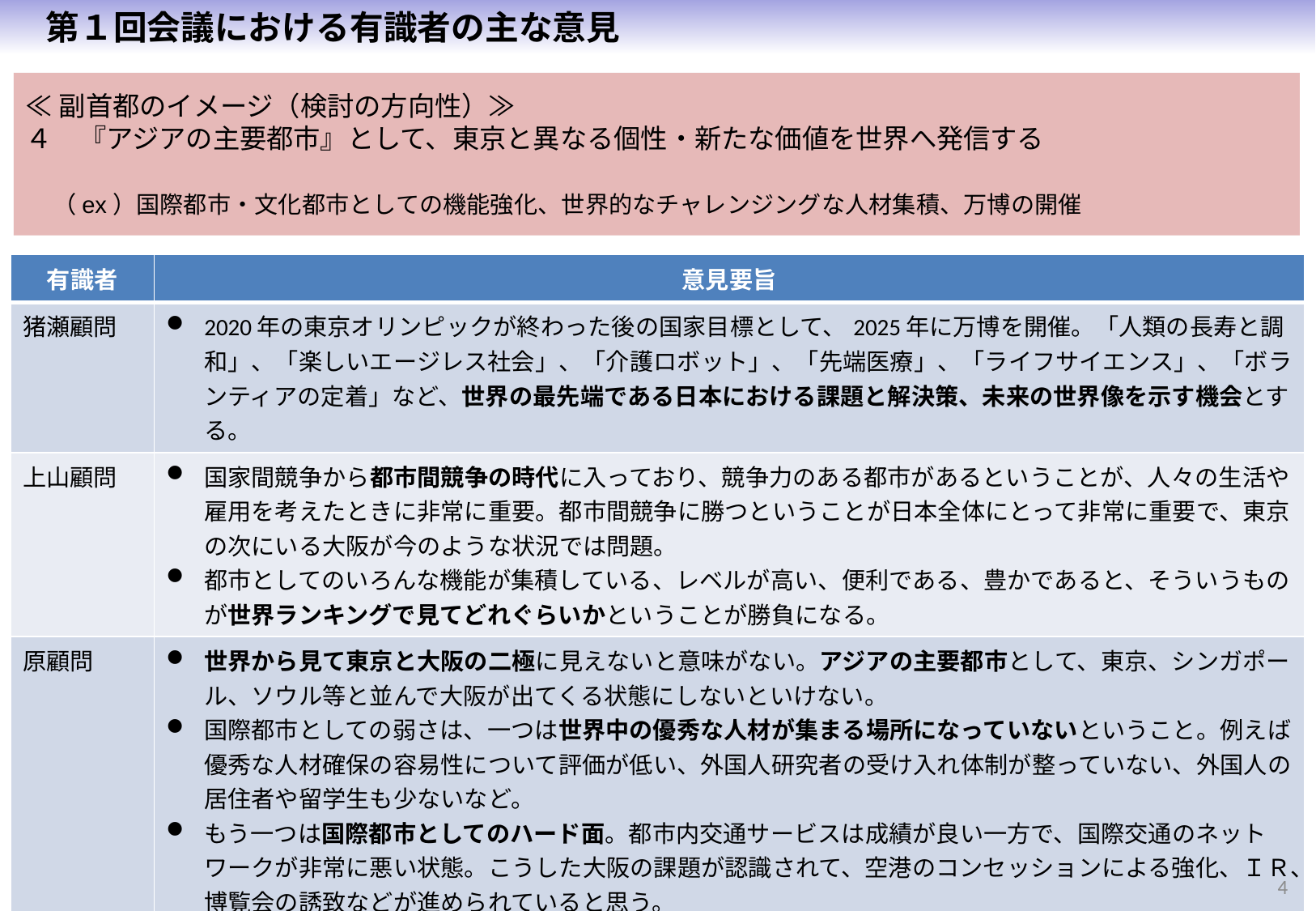

第１回会議における有識者の主な意見
≪副首都のイメージ（検討の方向性）≫
４　『アジアの主要都市』として、東京と異なる個性・新たな価値を世界へ発信する

　（ex）国際都市・文化都市としての機能強化、世界的なチャレンジングな人材集積、万博の開催
| 有識者 | 意見要旨 |
| --- | --- |
| 猪瀬顧問 | 2020年の東京オリンピックが終わった後の国家目標として、2025年に万博を開催。「人類の長寿と調和」、「楽しいエージレス社会」、「介護ロボット」、「先端医療」、「ライフサイエンス」、「ボランティアの定着」など、世界の最先端である日本における課題と解決策、未来の世界像を示す機会とする。 |
| 上山顧問 | 国家間競争から都市間競争の時代に入っており、競争力のある都市があるということが、人々の生活や雇用を考えたときに非常に重要。都市間競争に勝つということが日本全体にとって非常に重要で、東京の次にいる大阪が今のような状況では問題。 都市としてのいろんな機能が集積している、レベルが高い、便利である、豊かであると、そういうものが世界ランキングで見てどれぐらいかということが勝負になる。 |
| 原顧問 | 世界から見て東京と大阪の二極に見えないと意味がない。アジアの主要都市として、東京、シンガポール、ソウル等と並んで大阪が出てくる状態にしないといけない。 国際都市としての弱さは、一つは世界中の優秀な人材が集まる場所になっていないということ。例えば優秀な人材確保の容易性について評価が低い、外国人研究者の受け入れ体制が整っていない、外国人の居住者や留学生も少ないなど。 もう一つは国際都市としてのハード面。都市内交通サービスは成績が良い一方で、国際交通のネットワークが非常に悪い状態。こうした大阪の課題が認識されて、空港のコンセッションによる強化、ＩＲ、博覧会の誘致などが進められていると思う。 国家戦略特区については、大阪から最初に、世界中のチャレンジングな人材が集まるようにという制度改革の提案があったが、国側のレスポンスが不十分な状況なので、改めて大阪から提案する。大阪に行ったら自由度を持ってチャレンジができるという環境をつくっていく必要がある。 |
4